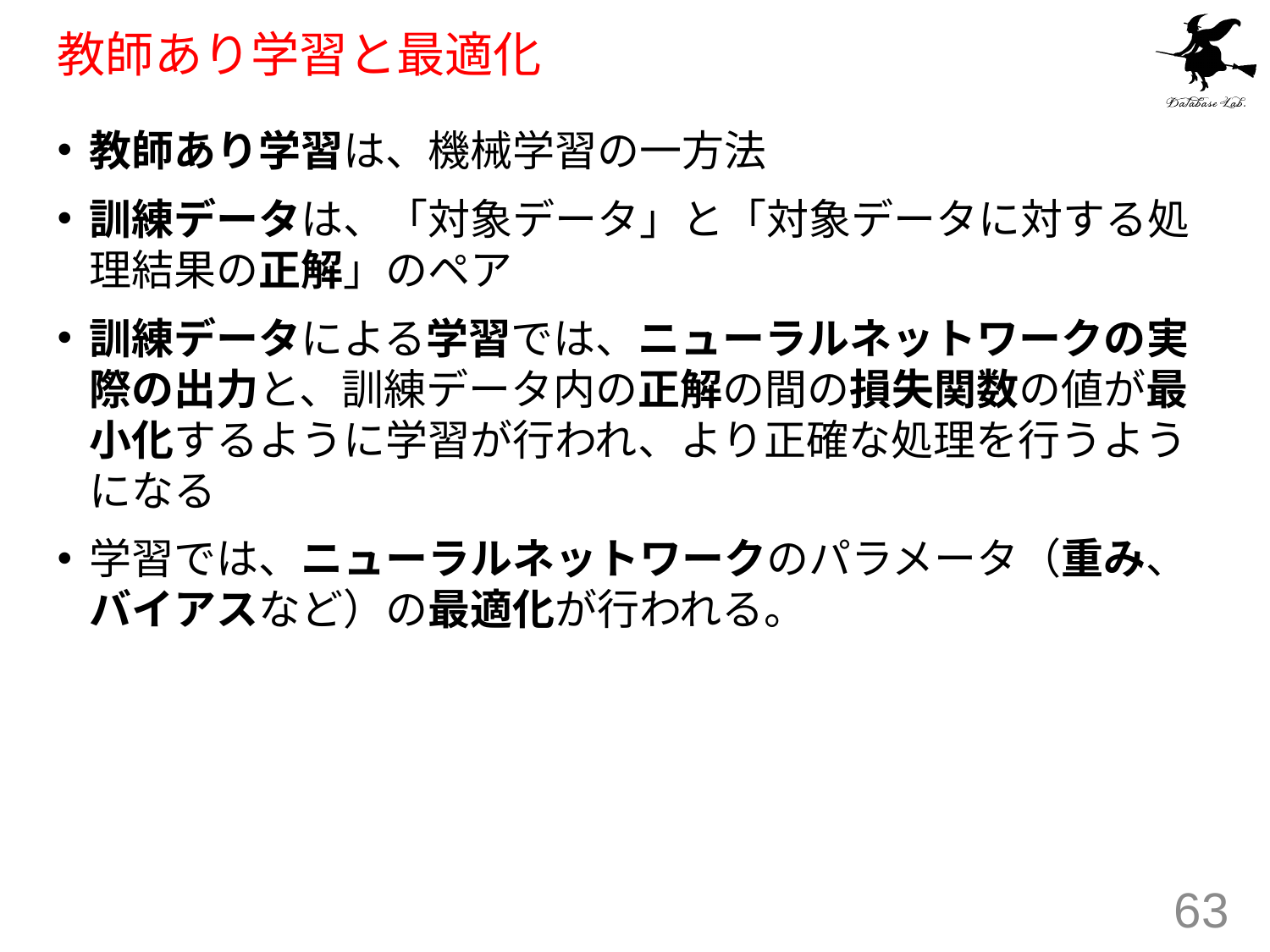

# 教師あり学習と最適化
教師あり学習は、機械学習の一方法
訓練データは、「対象データ」と「対象データに対する処理結果の正解」のペア
訓練データによる学習では、ニューラルネットワークの実際の出力と、訓練データ内の正解の間の損失関数の値が最小化するように学習が行われ、より正確な処理を行うようになる
学習では、ニューラルネットワークのパラメータ（重み、バイアスなど）の最適化が行われる。
63